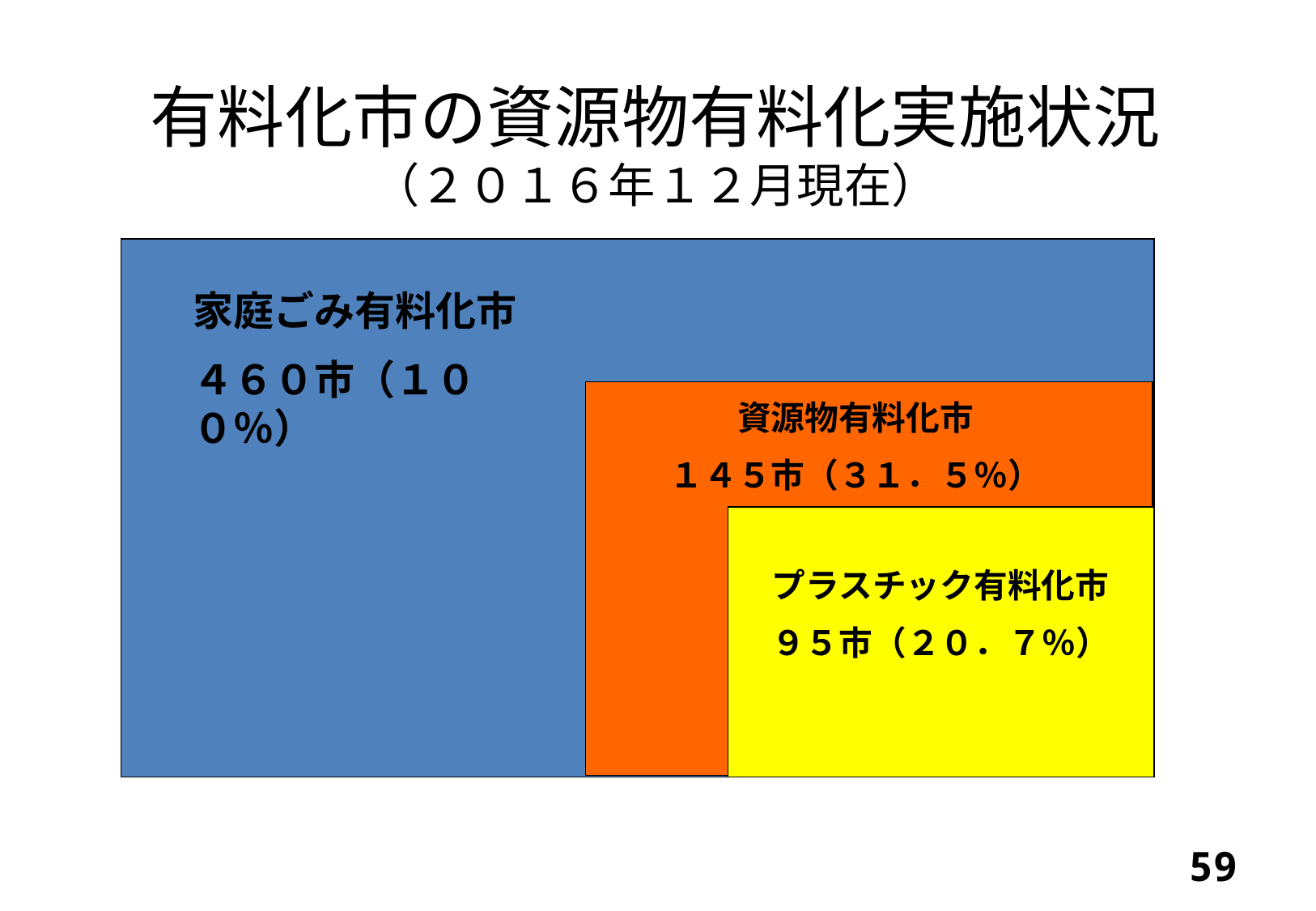

有料化市の資源物有料化実施状況
（２０１６年１２月現在）

家庭ごみ有料化市
４６０市（１００％）

資源物有料化市
１４５市（３１．５％）

プラスチック有料化市
９５市（２０．７％）
59